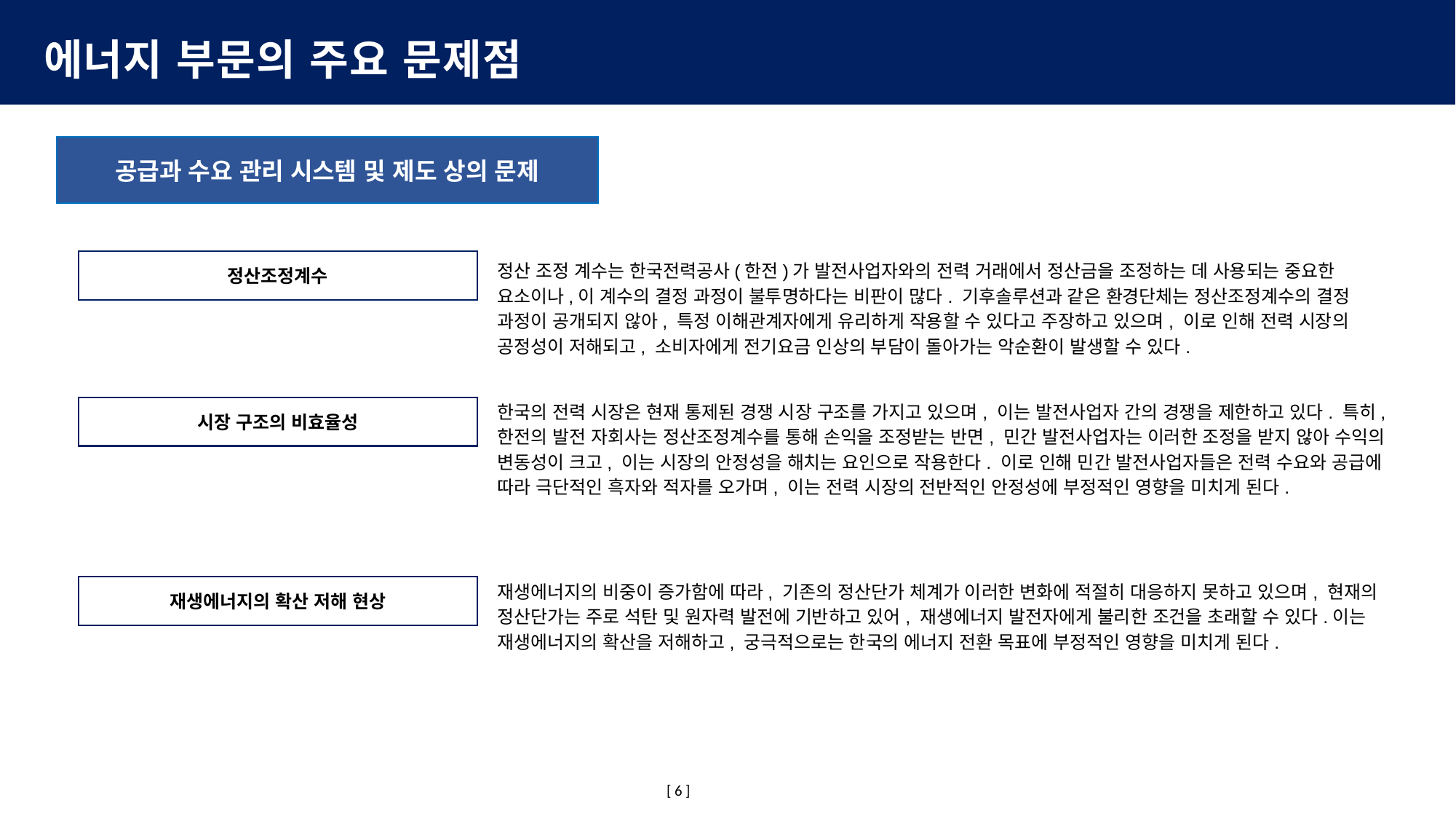

에너지 부문의 주요 문제점
공급과 수요 관리 시스템 및 제도 상의 문제
정산조정계수
정산 조정 계수는 한국전력공사(한전)가 발전사업자와의 전력 거래에서 정산금을 조정하는 데 사용되는 중요한 요소이나,이 계수의 결정 과정이 불투명하다는 비판이 많다. 기후솔루션과 같은 환경단체는 정산조정계수의 결정 과정이 공개되지 않아, 특정 이해관계자에게 유리하게 작용할 수 있다고 주장하고 있으며, 이로 인해 전력 시장의 공정성이 저해되고, 소비자에게 전기요금 인상의 부담이 돌아가는 악순환이 발생할 수 있다.
한국의 전력 시장은 현재 통제된 경쟁 시장 구조를 가지고 있으며, 이는 발전사업자 간의 경쟁을 제한하고 있다. 특히, 한전의 발전 자회사는 정산조정계수를 통해 손익을 조정받는 반면, 민간 발전사업자는 이러한 조정을 받지 않아 수익의 변동성이 크고, 이는 시장의 안정성을 해치는 요인으로 작용한다. 이로 인해 민간 발전사업자들은 전력 수요와 공급에 따라 극단적인 흑자와 적자를 오가며, 이는 전력 시장의 전반적인 안정성에 부정적인 영향을 미치게 된다.
시장 구조의 비효율성
재생에너지의 비중이 증가함에 따라, 기존의 정산단가 체계가 이러한 변화에 적절히 대응하지 못하고 있으며, 현재의 정산단가는 주로 석탄 및 원자력 발전에 기반하고 있어, 재생에너지 발전자에게 불리한 조건을 초래할 수 있다.이는 재생에너지의 확산을 저해하고, 궁극적으로는 한국의 에너지 전환 목표에 부정적인 영향을 미치게 된다.
재생에너지의 확산 저해 현상